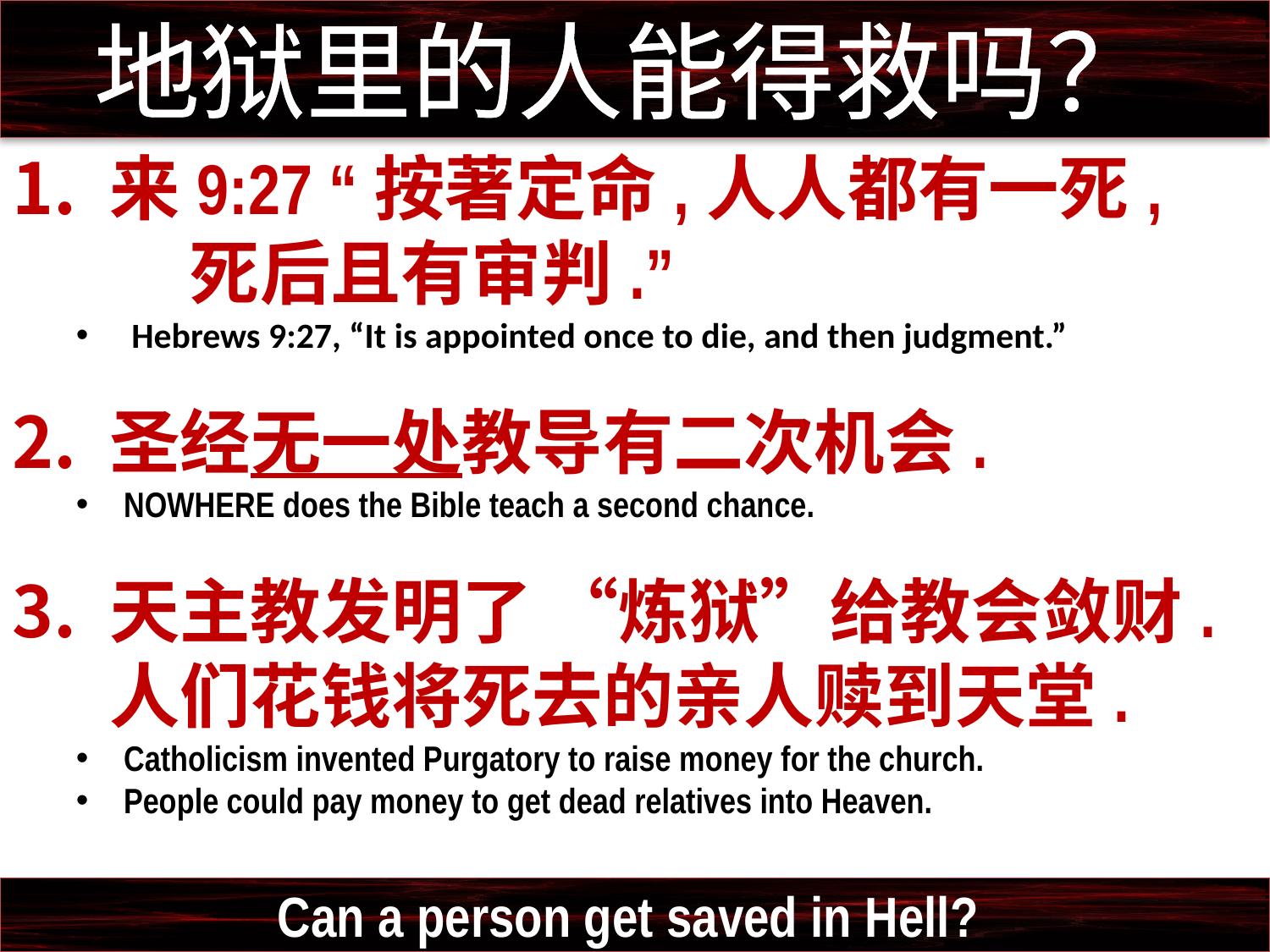

地狱里的人能得救吗？
 来9:27 “按著定命,人人都有一死,             死后且有审判.”
 Hebrews 9:27, “It is appointed once to die, and then judgment.”

 圣经无一处教导有二次机会.
NOWHERE does the Bible teach a second chance.

 天主教发明了 “炼狱”给教会敛财.
     人们花钱将死去的亲人赎到天堂.
Catholicism invented Purgatory to raise money for the church.
People could pay money to get dead relatives into Heaven.
Can a person get saved in Hell?